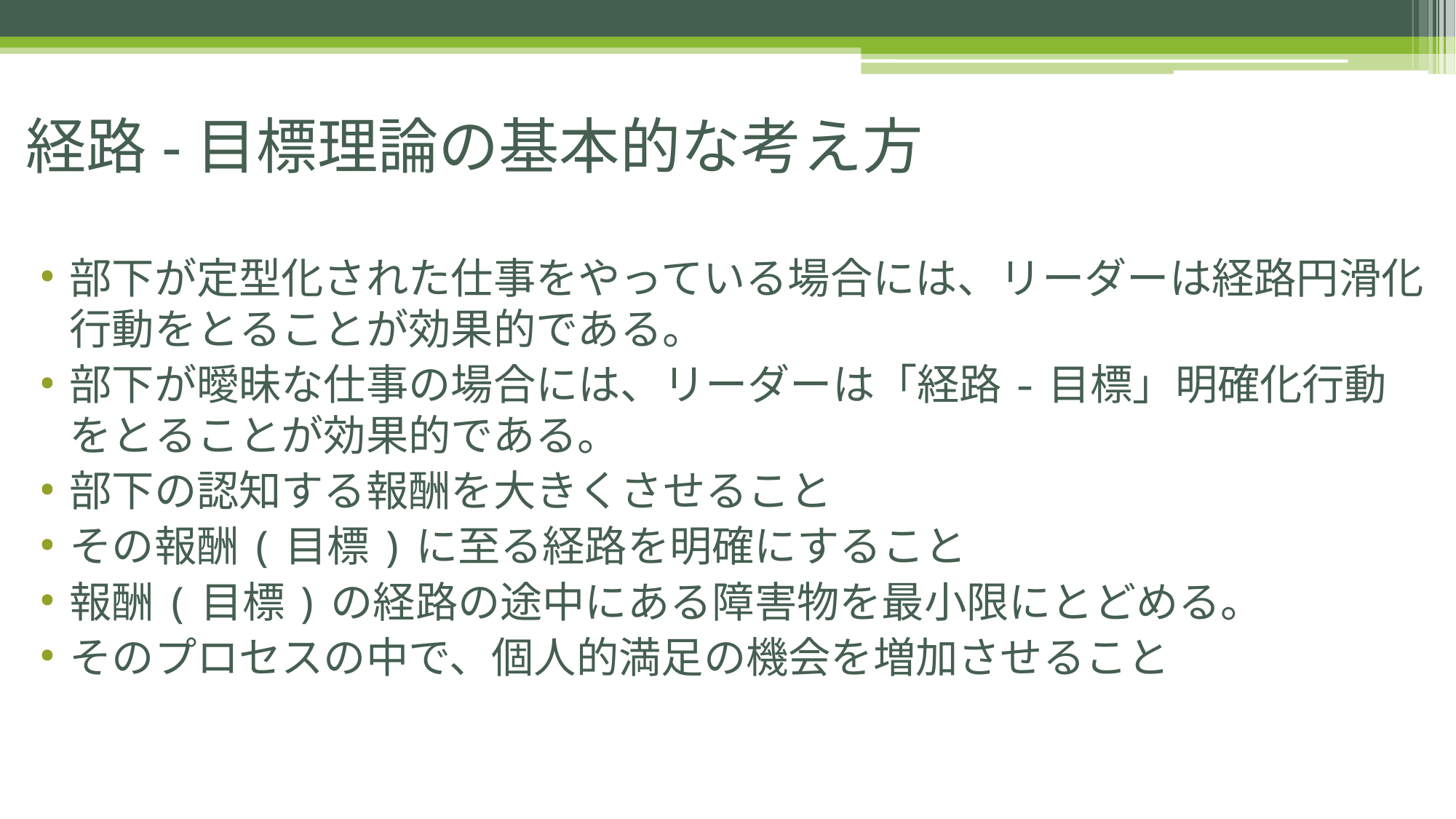

# 経路-目標理論の基本的な考え方
部下が定型化された仕事をやっている場合には、リーダーは経路円滑化行動をとることが効果的である。
部下が曖昧な仕事の場合には、リーダーは「経路-目標」明確化行動をとることが効果的である。
部下の認知する報酬を大きくさせること
その報酬(目標)に至る経路を明確にすること
報酬(目標)の経路の途中にある障害物を最小限にとどめる。
そのプロセスの中で、個人的満足の機会を増加させること